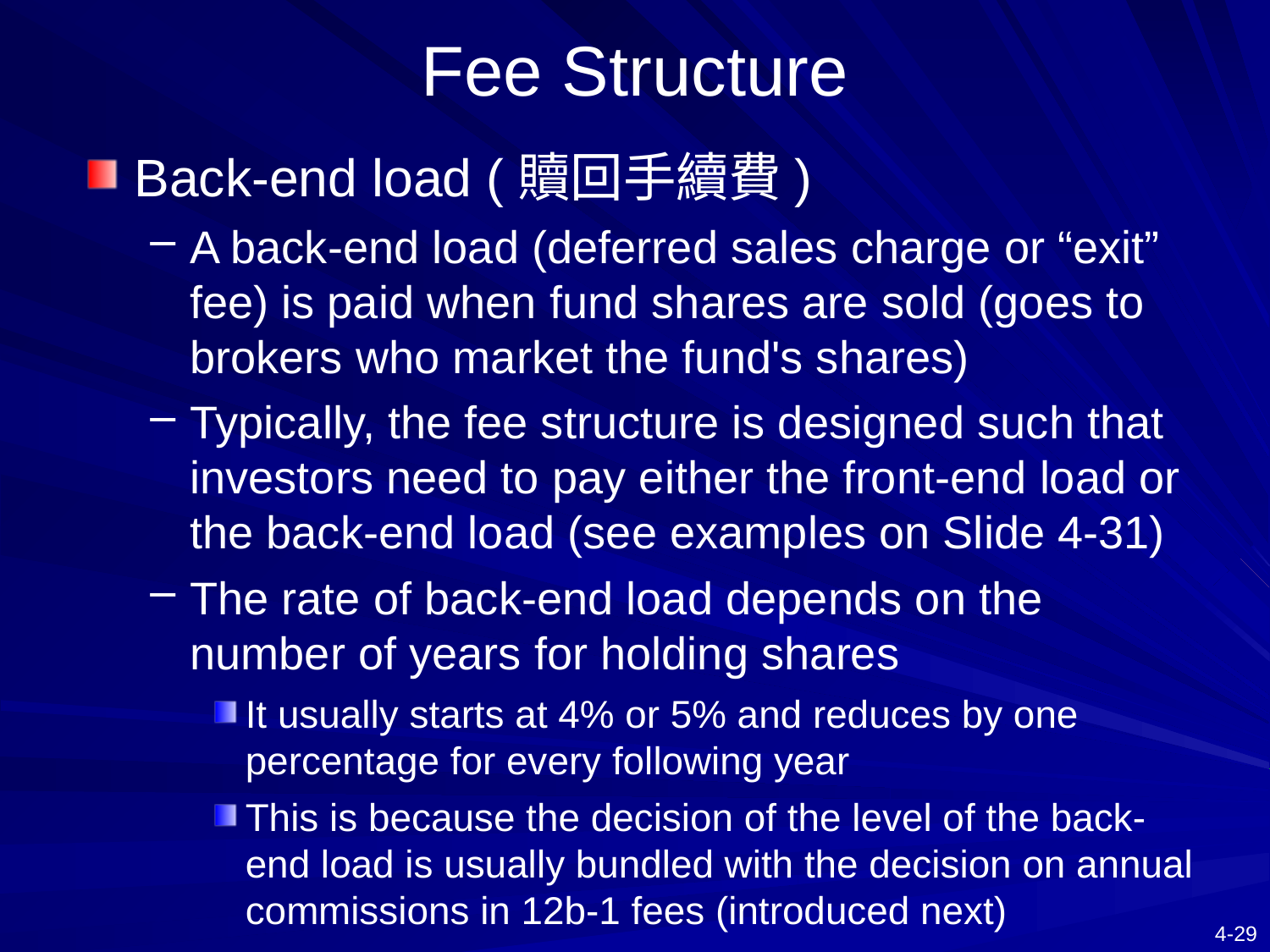

# Fee Structure
Back-end load (贖回手續費)
A back-end load (deferred sales charge or “exit” fee) is paid when fund shares are sold (goes to brokers who market the fund's shares)
Typically, the fee structure is designed such that investors need to pay either the front-end load or the back-end load (see examples on Slide 4-31)
The rate of back-end load depends on the number of years for holding shares
It usually starts at 4% or 5% and reduces by one percentage for every following year
This is because the decision of the level of the back-end load is usually bundled with the decision on annual commissions in 12b-1 fees (introduced next)